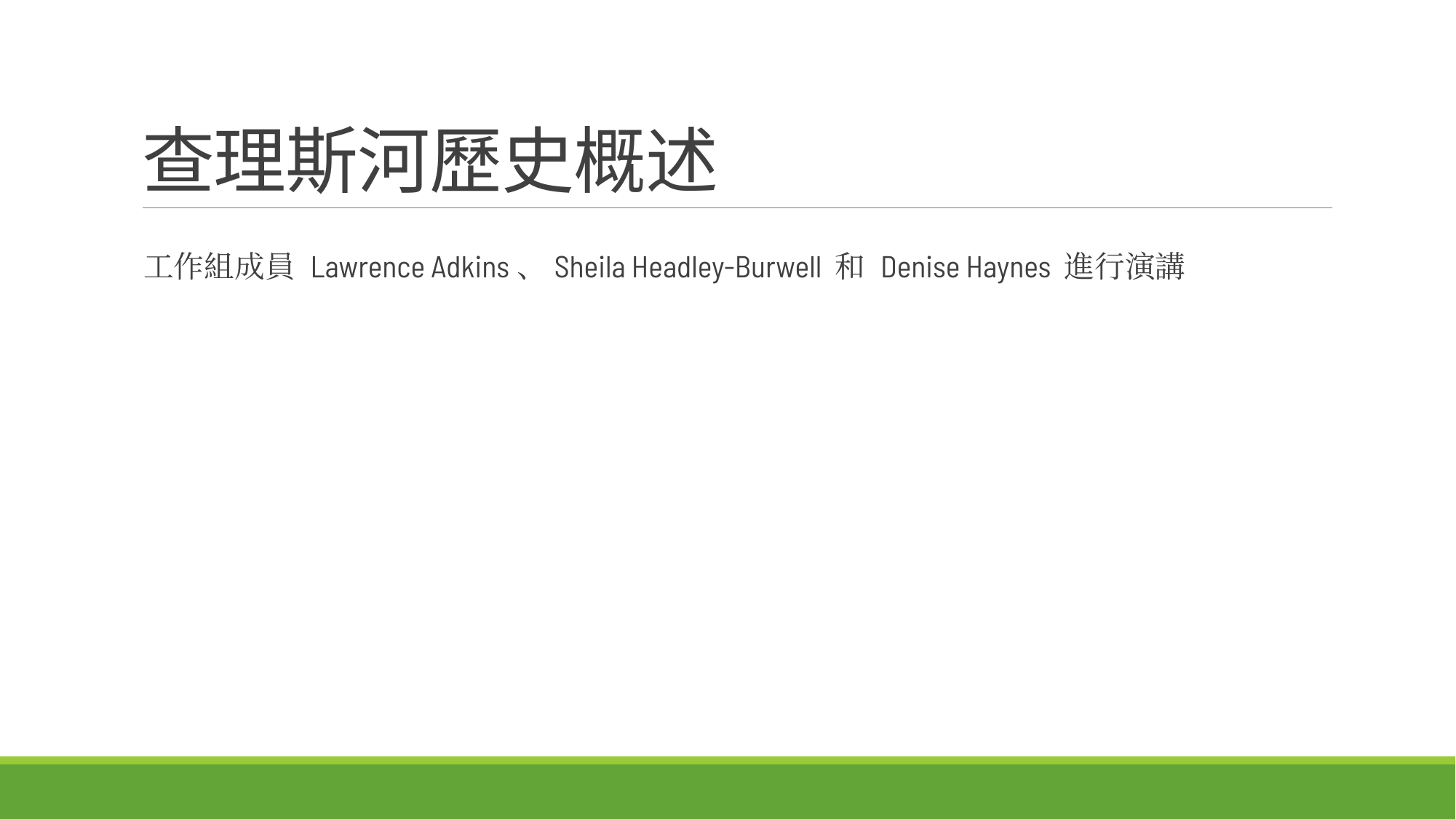

# 查理斯河歷史概述
工作組成員 Lawrence Adkins、Sheila Headley-Burwell 和 Denise Haynes 進行演講